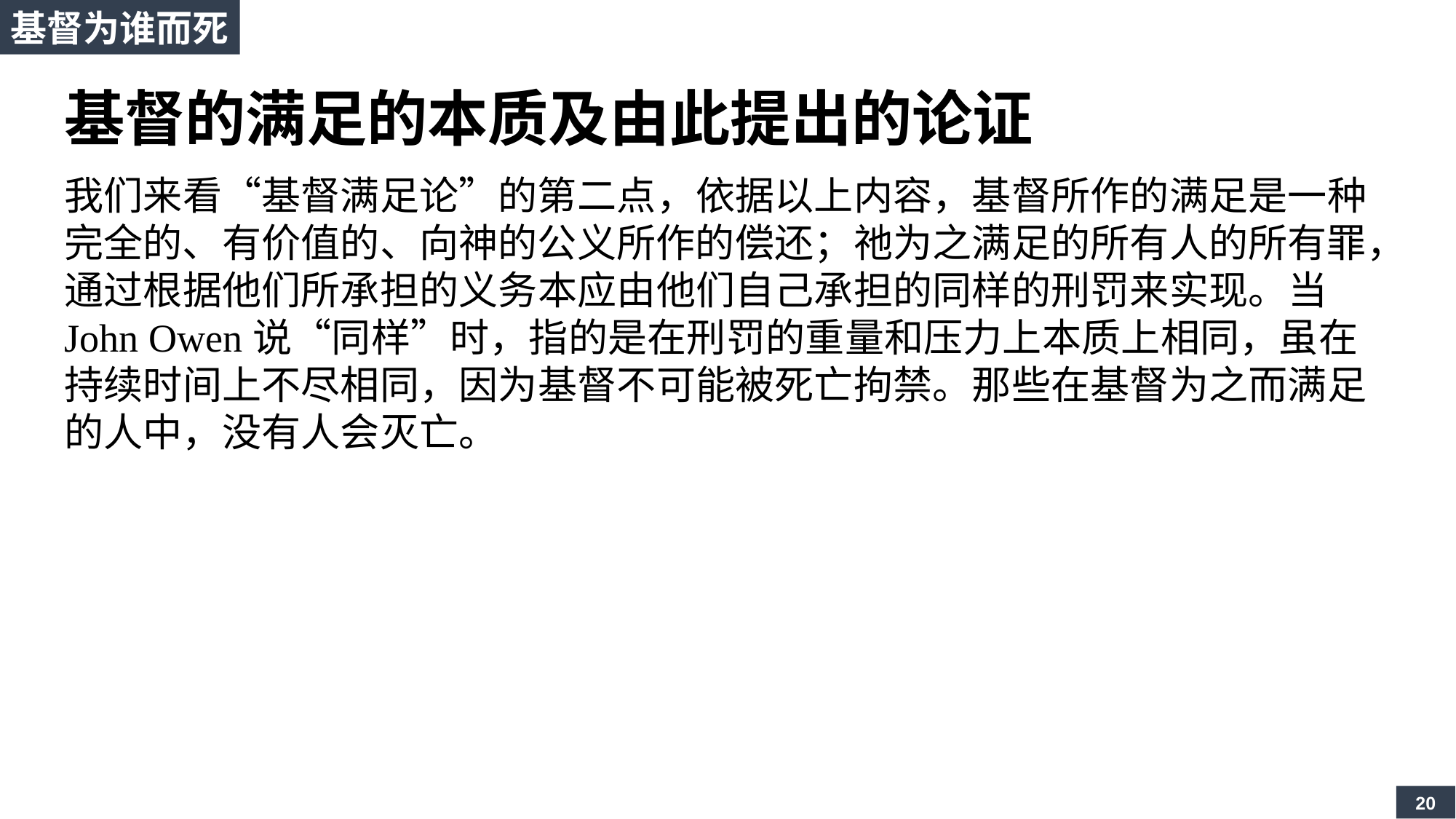

基督为谁而死
基督的满足的本质及由此提出的论证
我们来看“基督满足论”的第二点，依据以上内容，基督所作的满足是一种完全的、有价值的、向神的公义所作的偿还；祂为之满足的所有人的所有罪，通过根据他们所承担的义务本应由他们自己承担的同样的刑罚来实现。当John Owen说“同样”时，指的是在刑罚的重量和压力上本质上相同，虽在持续时间上不尽相同，因为基督不可能被死亡拘禁。那些在基督为之而满足的人中，没有人会灭亡。
20